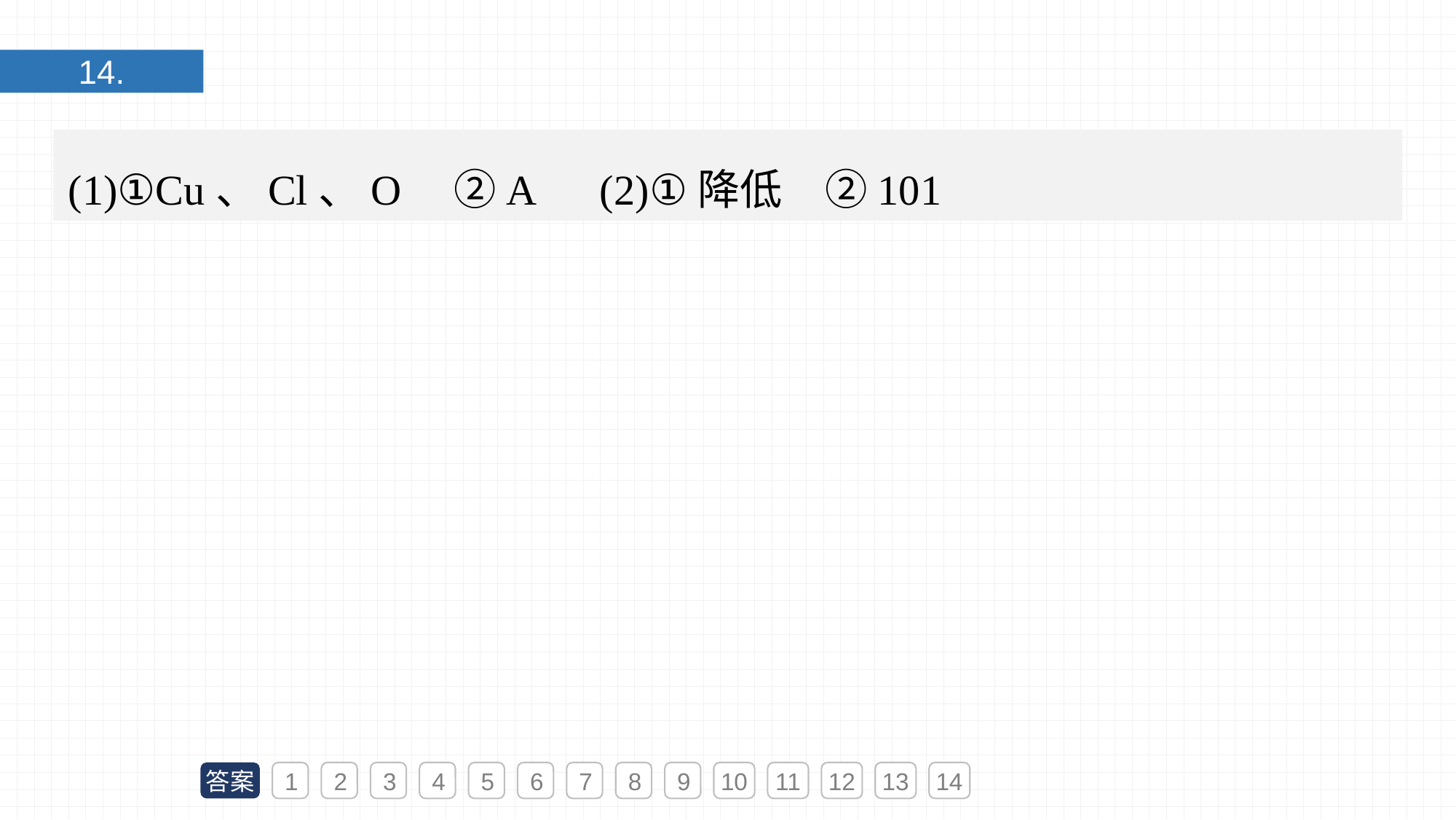

14.

(1)①Cu、Cl、O　②A　(2)①降低　②101
答案
1
2
3
4
5
6
7
8
9
10
11
12
13
14